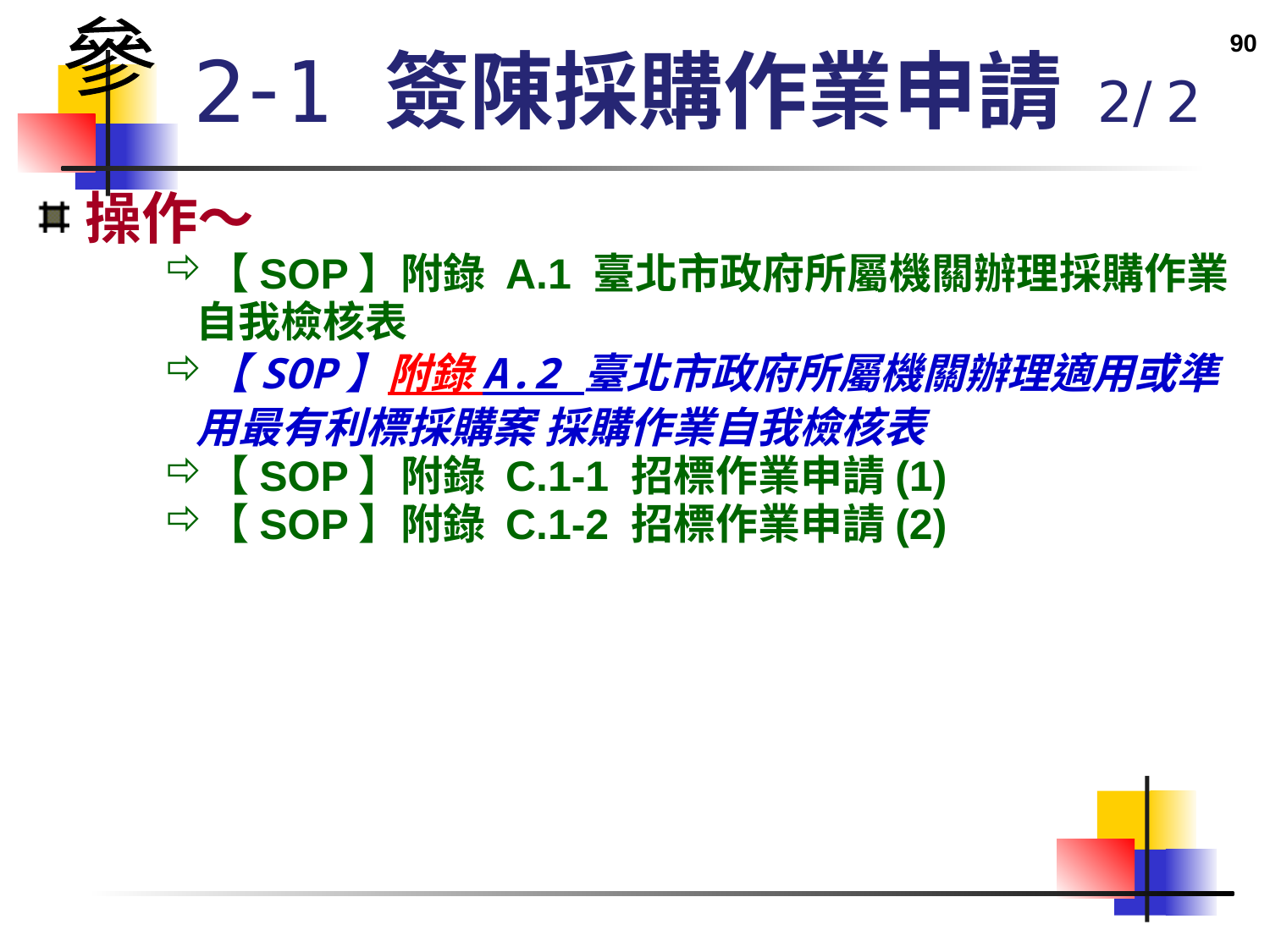

90
參
# 2-1 簽陳採購作業申請 2/2
操作～
【SOP】附錄 A.1 臺北市政府所屬機關辦理採購作業 自我檢核表
【SOP】附錄 A.2 臺北市政府所屬機關辦理適用或準用最有利標採購案 採購作業自我檢核表
【SOP】附錄 C.1-1 招標作業申請(1)
【SOP】附錄 C.1-2 招標作業申請(2)